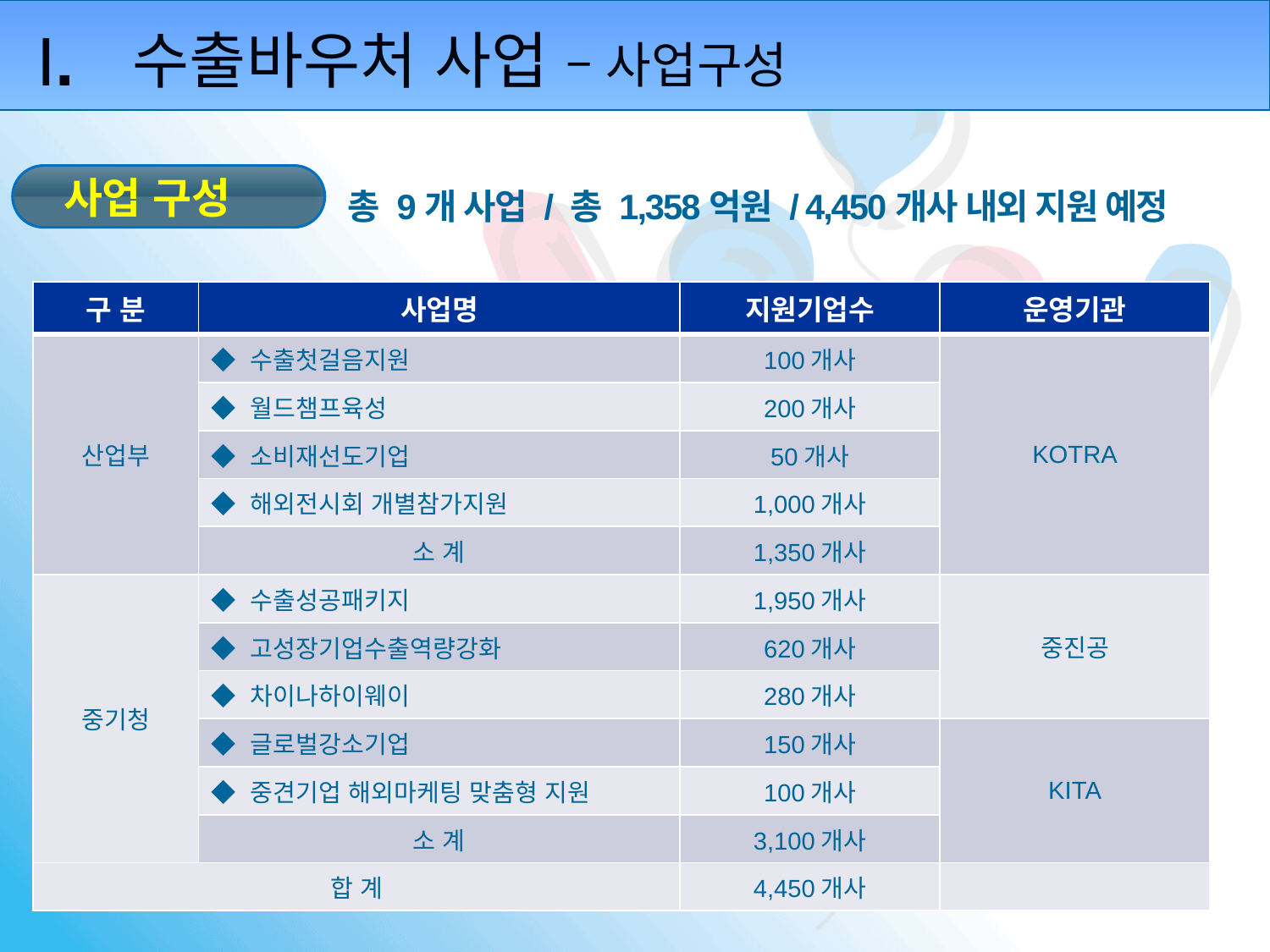

I.
수출바우처 사업 – 사업구성
총 9개 사업 / 총 1,358억원 / 4,450개사 내외 지원 예정
 사업 구성
| 구 분 | 사업명 | 지원기업수 | 운영기관 |
| --- | --- | --- | --- |
| 산업부 | ◆ 수출첫걸음지원 | 100개사 | KOTRA |
|  | ◆ 월드챔프육성 | 200개사 |  |
|  | ◆ 소비재선도기업 | 50개사 |  |
|  | ◆ 해외전시회 개별참가지원 | 1,000개사 |  |
|  | 소 계 | 1,350개사 |  |
| 중기청 | ◆ 수출성공패키지 | 1,950개사 | 중진공 |
|  | ◆ 고성장기업수출역량강화 | 620개사 |  |
|  | ◆ 차이나하이웨이 | 280개사 |  |
|  | ◆ 글로벌강소기업 | 150개사 | KITA |
|  | ◆ 중견기업 해외마케팅 맞춤형 지원 | 100개사 |  |
|  | 소 계 | 3,100개사 |  |
| 합 계 |  | 4,450개사 |  |